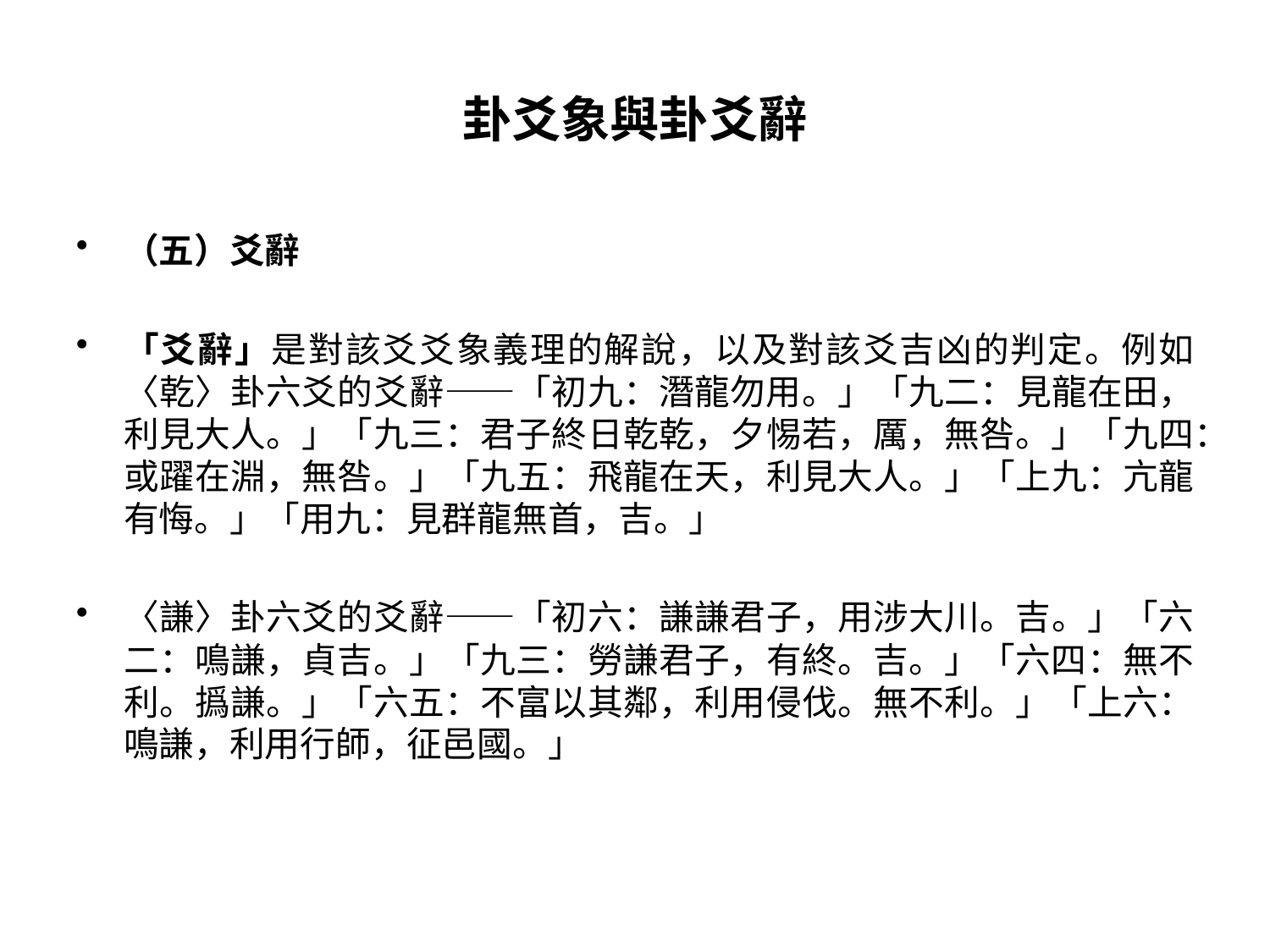

# 卦爻象與卦爻辭
（五）爻辭

「爻辭」是對該爻爻象義理的解說，以及對該爻吉凶的判定。例如〈乾〉卦六爻的爻辭——「初九：潛龍勿用。」「九二：見龍在田，利見大人。」「九三：君子終日乾乾，夕惕若，厲，無咎。」「九四：或躍在淵，無咎。」「九五：飛龍在天，利見大人。」「上九：亢龍有悔。」「用九：見群龍無首，吉。」

〈謙〉卦六爻的爻辭——「初六：謙謙君子，用涉大川。吉。」「六二：鳴謙，貞吉。」「九三：勞謙君子，有終。吉。」「六四：無不利。撝謙。」「六五：不富以其鄰，利用侵伐。無不利。」「上六：鳴謙，利用行師，征邑國。」